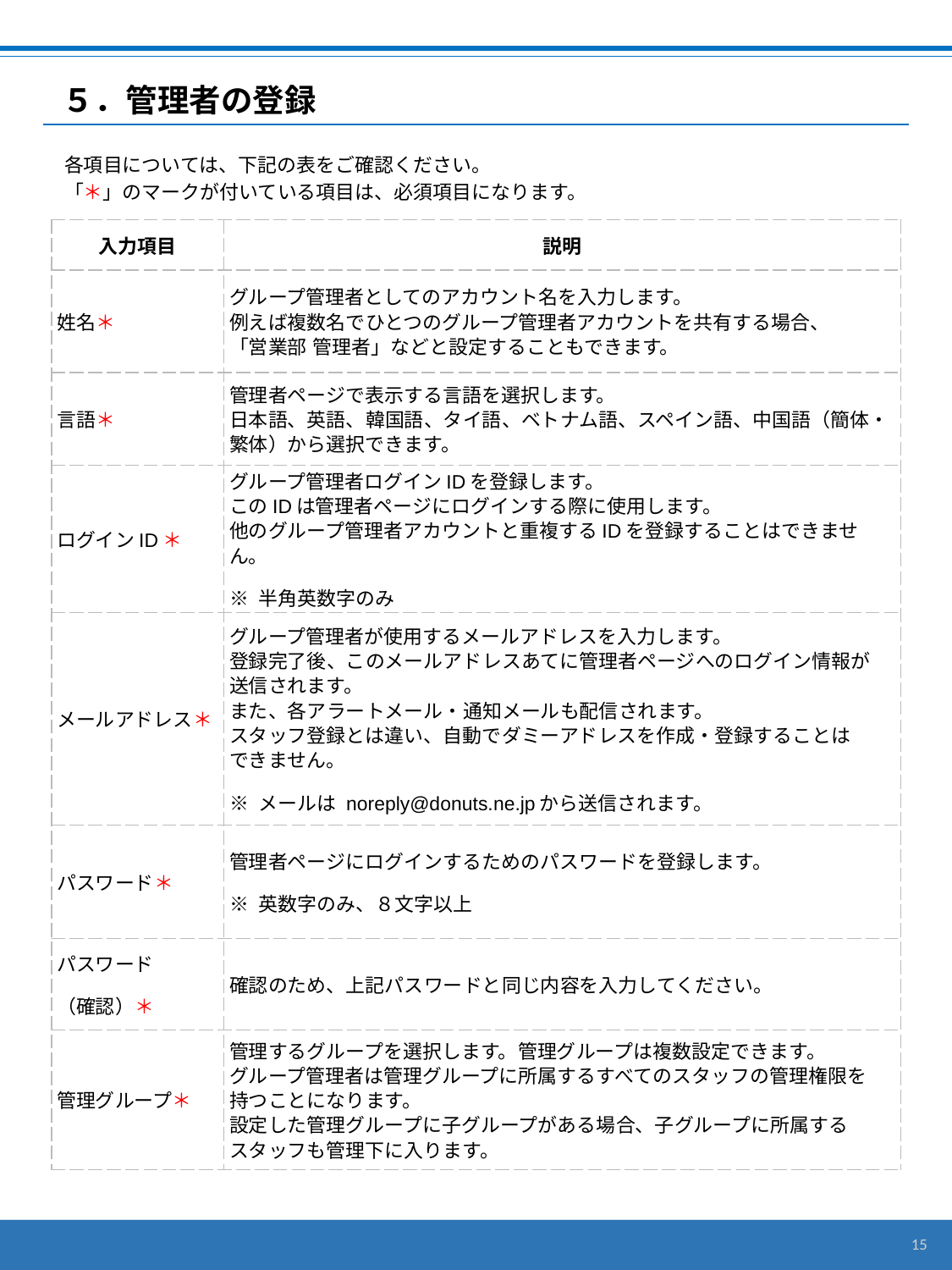

# ５．管理者の登録
各項目については、下記の表をご確認ください。
「＊」のマークが付いている項目は、必須項目になります。
| 入力項目 | 説明 |
| --- | --- |
| 姓名＊ | グループ管理者としてのアカウント名を入力します。 例えば複数名でひとつのグループ管理者アカウントを共有する場合、 「営業部 管理者」などと設定することもできます。 |
| 言語＊ | 管理者ページで表示する言語を選択します。 日本語、英語、韓国語、タイ語、ベトナム語、スペイン語、中国語（簡体・繁体）から選択できます。 |
| ログインID＊ | グループ管理者ログインIDを登録します。 このIDは管理者ページにログインする際に使用します。 他のグループ管理者アカウントと重複するIDを登録することはできません。 ※ 半角英数字のみ |
| メールアドレス＊ | グループ管理者が使用するメールアドレスを入力します。 登録完了後、このメールアドレスあてに管理者ページへのログイン情報が 送信されます。 また、各アラートメール・通知メールも配信されます。 スタッフ登録とは違い、自動でダミーアドレスを作成・登録することは できません。 ※ メールは noreply@donuts.ne.jpから送信されます。 |
| パスワード＊ | 管理者ページにログインするためのパスワードを登録します。 ※ 英数字のみ、８文字以上 |
| パスワード （確認）＊ | 確認のため、上記パスワードと同じ内容を入力してください。 |
| 管理グループ＊ | 管理するグループを選択します。管理グループは複数設定できます。 グループ管理者は管理グループに所属するすべてのスタッフの管理権限を 持つことになります。 設定した管理グループに子グループがある場合、子グループに所属する スタッフも管理下に入ります。 |
15